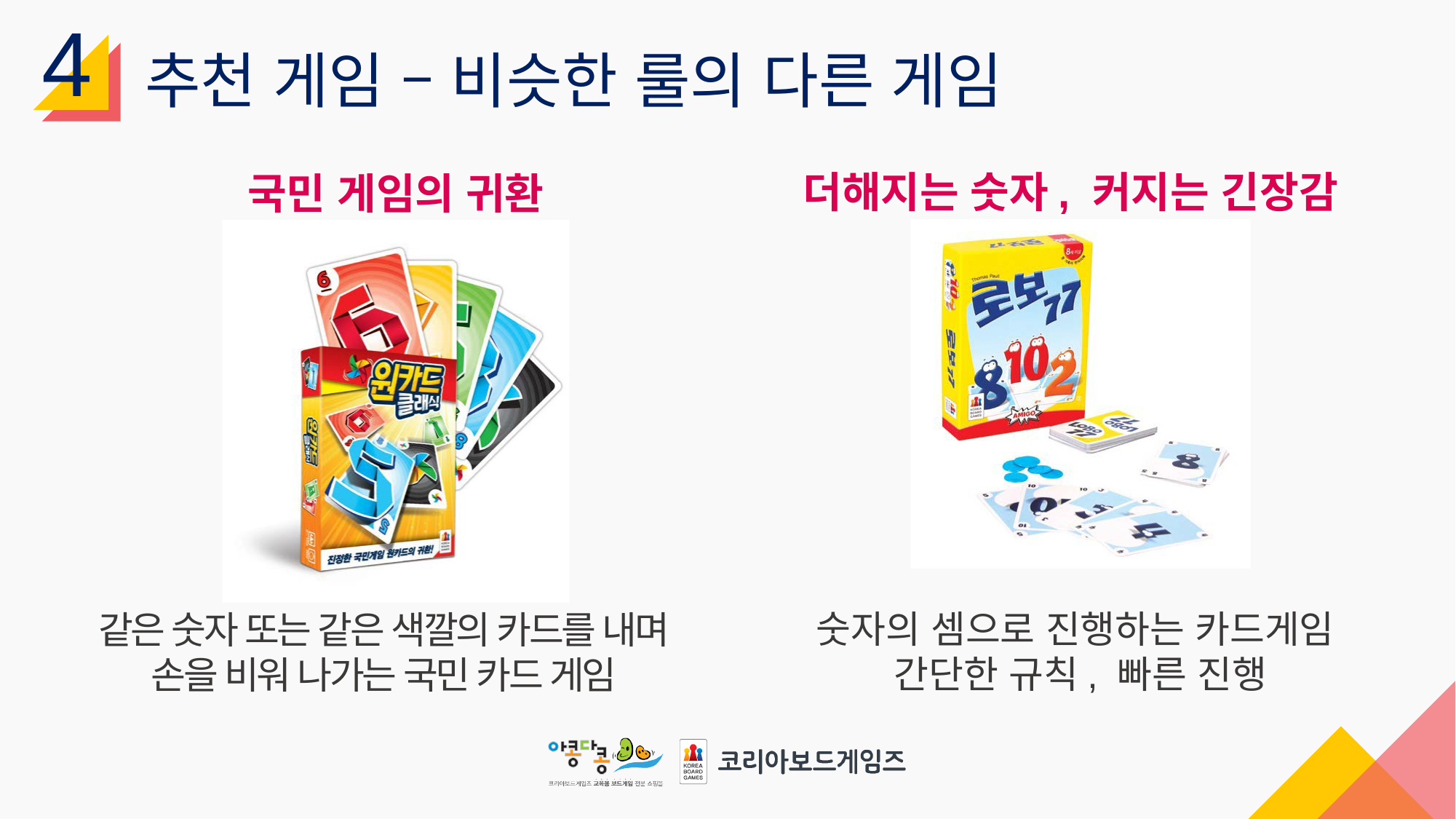

4
추천 게임 – 비슷한 룰의 다른 게임
더해지는 숫자, 커지는 긴장감
국민 게임의 귀환

숫자의 셈으로 진행하는 카드게임  간단한 규칙, 빠른 진행
같은 숫자 또는 같은 색깔의 카드를 내며
손을 비워 나가는 국민 카드 게임